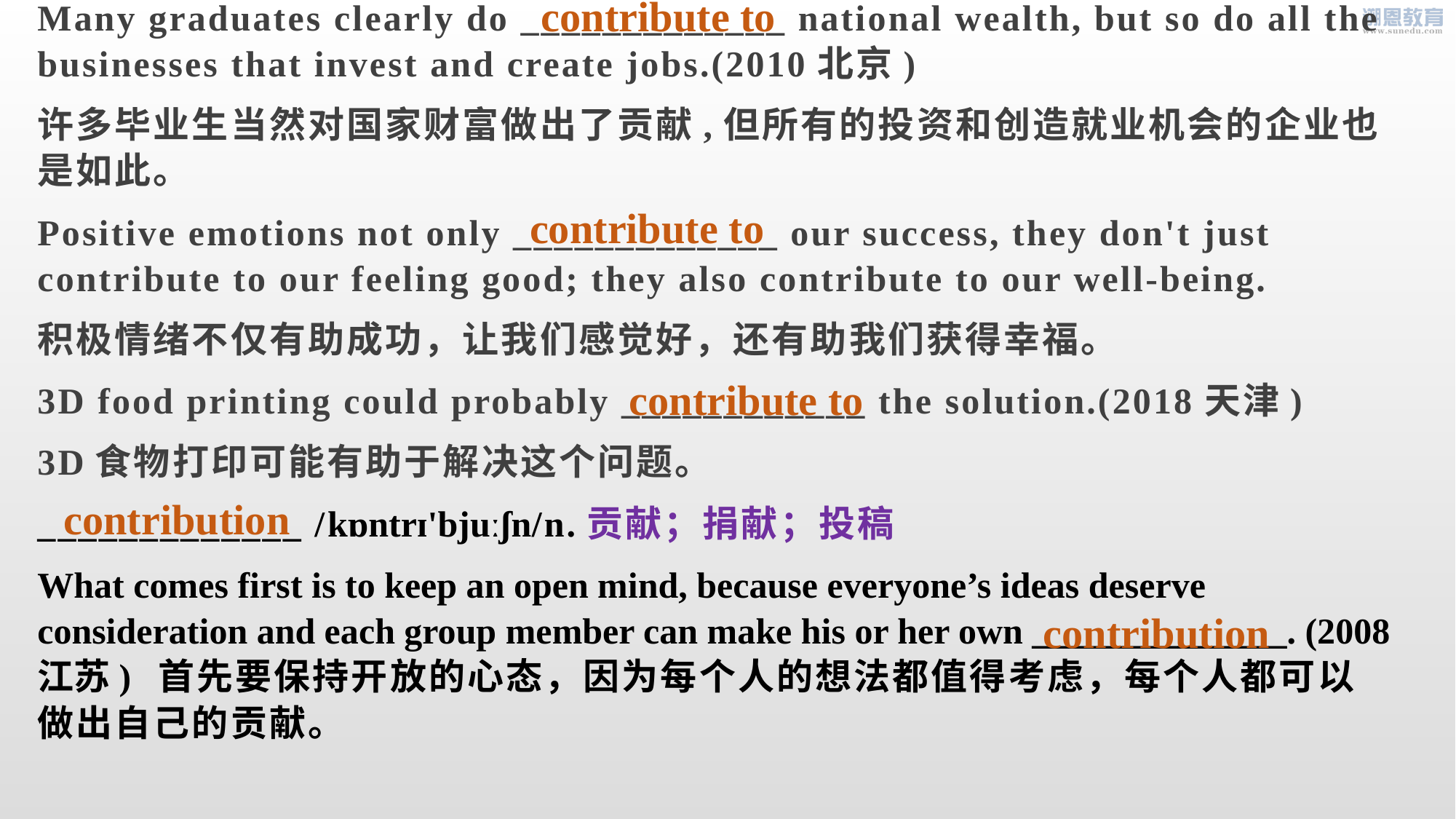

contribute to
Many graduates clearly do _____________ national wealth, but so do all the businesses that invest and create jobs.(2010北京)
许多毕业生当然对国家财富做出了贡献,但所有的投资和创造就业机会的企业也是如此。
Positive emotions not only _____________ our success, they don't just contribute to our feeling good; they also contribute to our well-being.
积极情绪不仅有助成功，让我们感觉好，还有助我们获得幸福。
3D food printing could probably ____________ the solution.(2018天津)
3D食物打印可能有助于解决这个问题。
_____________ /kɒntrɪ'bjuːʃn/n.贡献；捐献；投稿
What comes first is to keep an open mind, because everyone’s ideas deserve consideration and each group member can make his or her own ______________. (2008江苏)  首先要保持开放的心态，因为每个人的想法都值得考虑，每个人都可以做出自己的贡献。
contribute to
contribute to
contribution
contribution